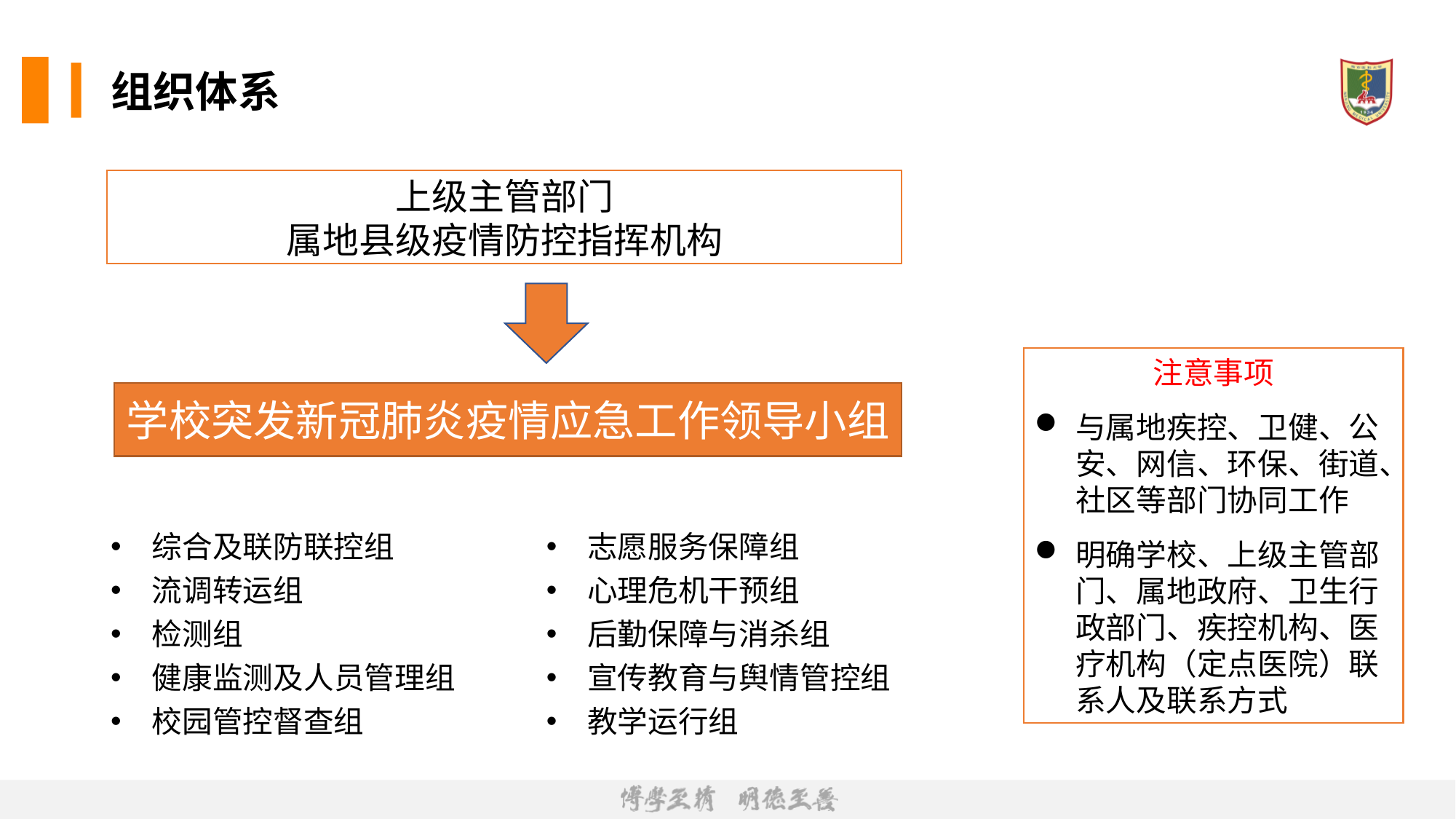

# 组织体系
上级主管部门
属地县级疫情防控指挥机构

注意事项
与属地疾控、卫健、公安、网信、环保、街道、社区等部门协同工作
明确学校、上级主管部门、属地政府、卫生行政部门、疾控机构、医疗机构（定点医院）联系人及联系方式
学校突发新冠肺炎疫情应急工作领导小组
综合及联防联控组
流调转运组
检测组
健康监测及人员管理组
校园管控督查组
志愿服务保障组
心理危机干预组
后勤保障与消杀组
宣传教育与舆情管控组
教学运行组
66